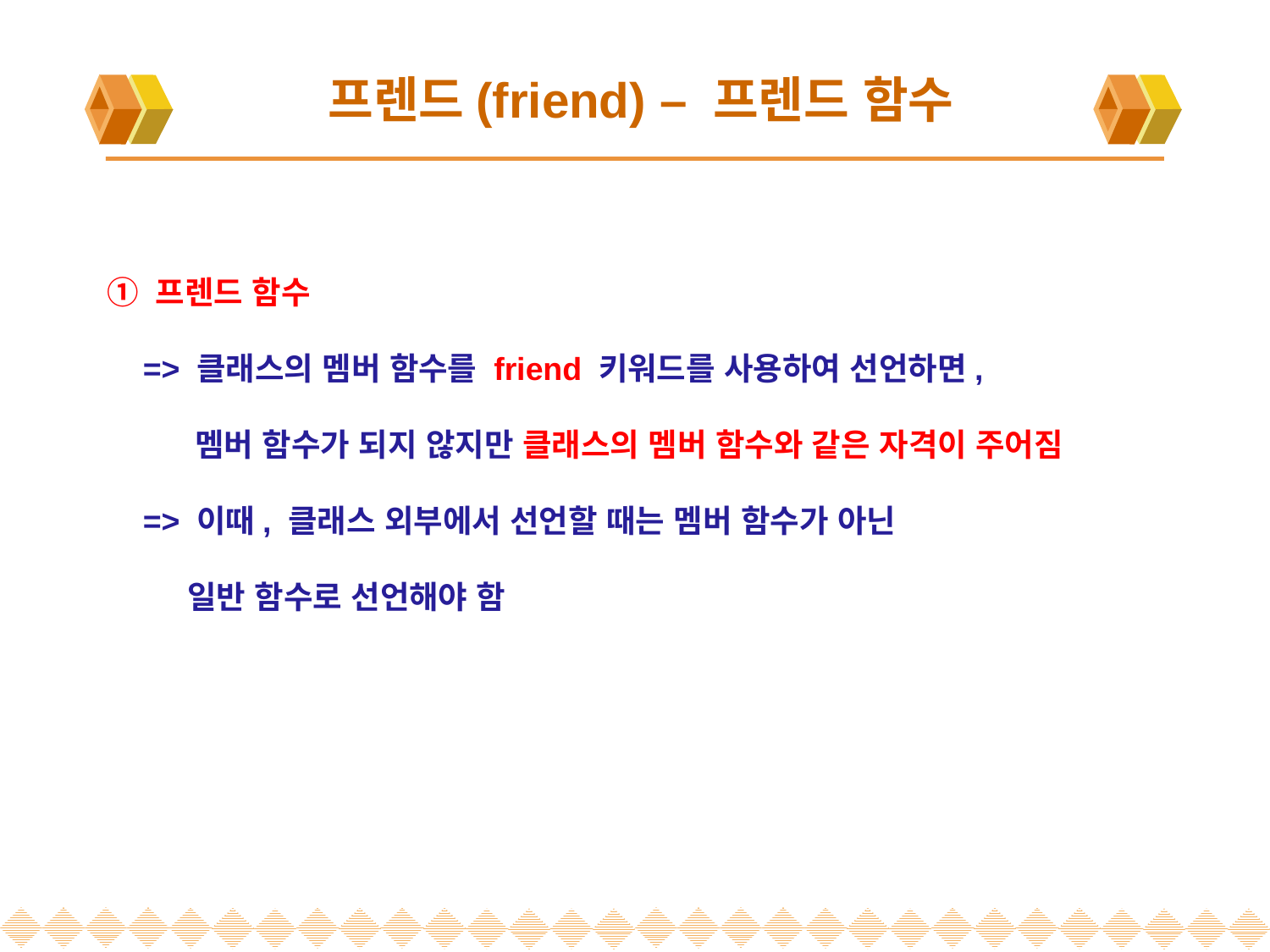

# 프렌드(friend) – 프렌드 함수
① 프렌드 함수
    => 클래스의 멤버 함수를 friend 키워드를 사용하여 선언하면,
         멤버 함수가 되지 않지만 클래스의 멤버 함수와 같은 자격이 주어짐
    => 이때, 클래스 외부에서 선언할 때는 멤버 함수가 아닌
         일반 함수로 선언해야 함